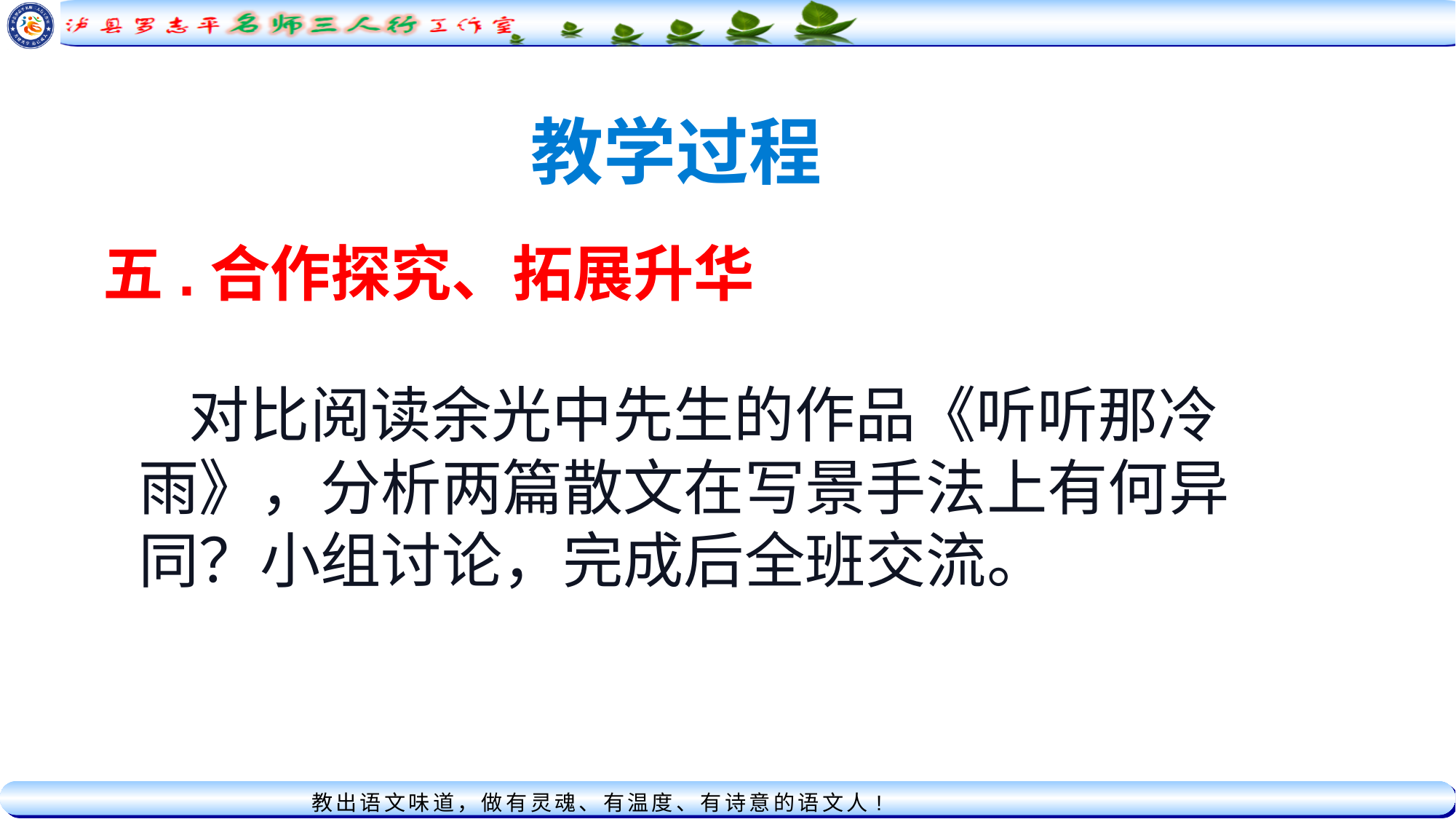

教学过程

   五.合作探究、拓展升华
   对比阅读余光中先生的作品《听听那冷雨》，分析两篇散文在写景手法上有何异同？小组讨论，完成后全班交流。